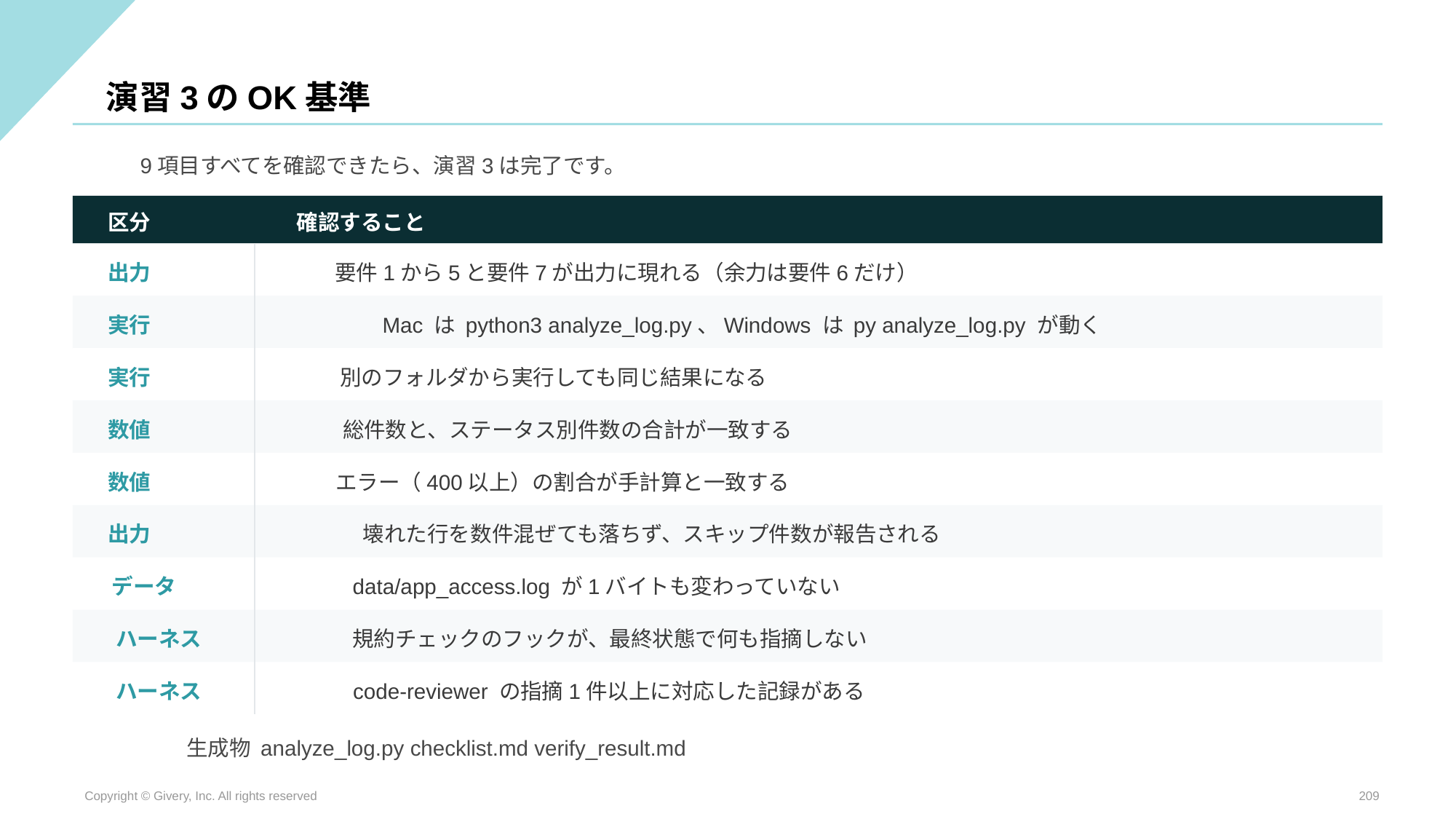

演習3のOK基準

9項目すべてを確認できたら、演習3は完了です。

区分
確認すること

出力
要件1から5と要件7が出力に現れる（余力は要件6だけ）

実行
Mac は python3 analyze_log.py、Windows は py analyze_log.py が動く

実行
別のフォルダから実行しても同じ結果になる

数値
総件数と、ステータス別件数の合計が一致する

数値
エラー（400以上）の割合が手計算と一致する

出力
壊れた行を数件混ぜても落ちず、スキップ件数が報告される

データ
data/app_access.log が1バイトも変わっていない

ハーネス
規約チェックのフックが、最終状態で何も指摘しない

ハーネス
code-reviewer の指摘1件以上に対応した記録がある
生成物 analyze_log.py checklist.md verify_result.md
Copyright © Givery, Inc. All rights reserved
209